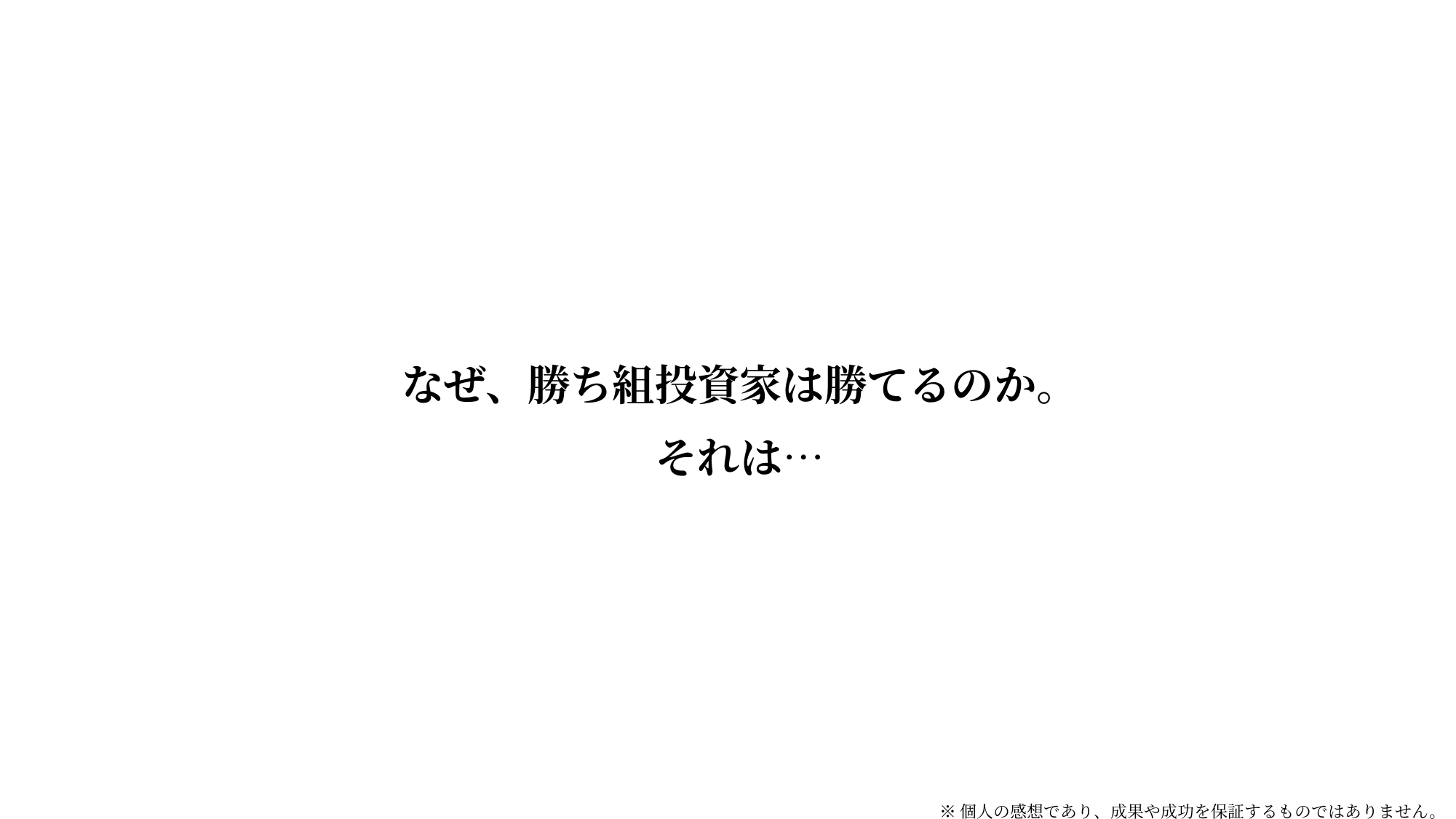

なぜ、勝ち組投資家は勝てるのか。
それは…
※個人の感想であり、成果や成功を保証するものではありません。